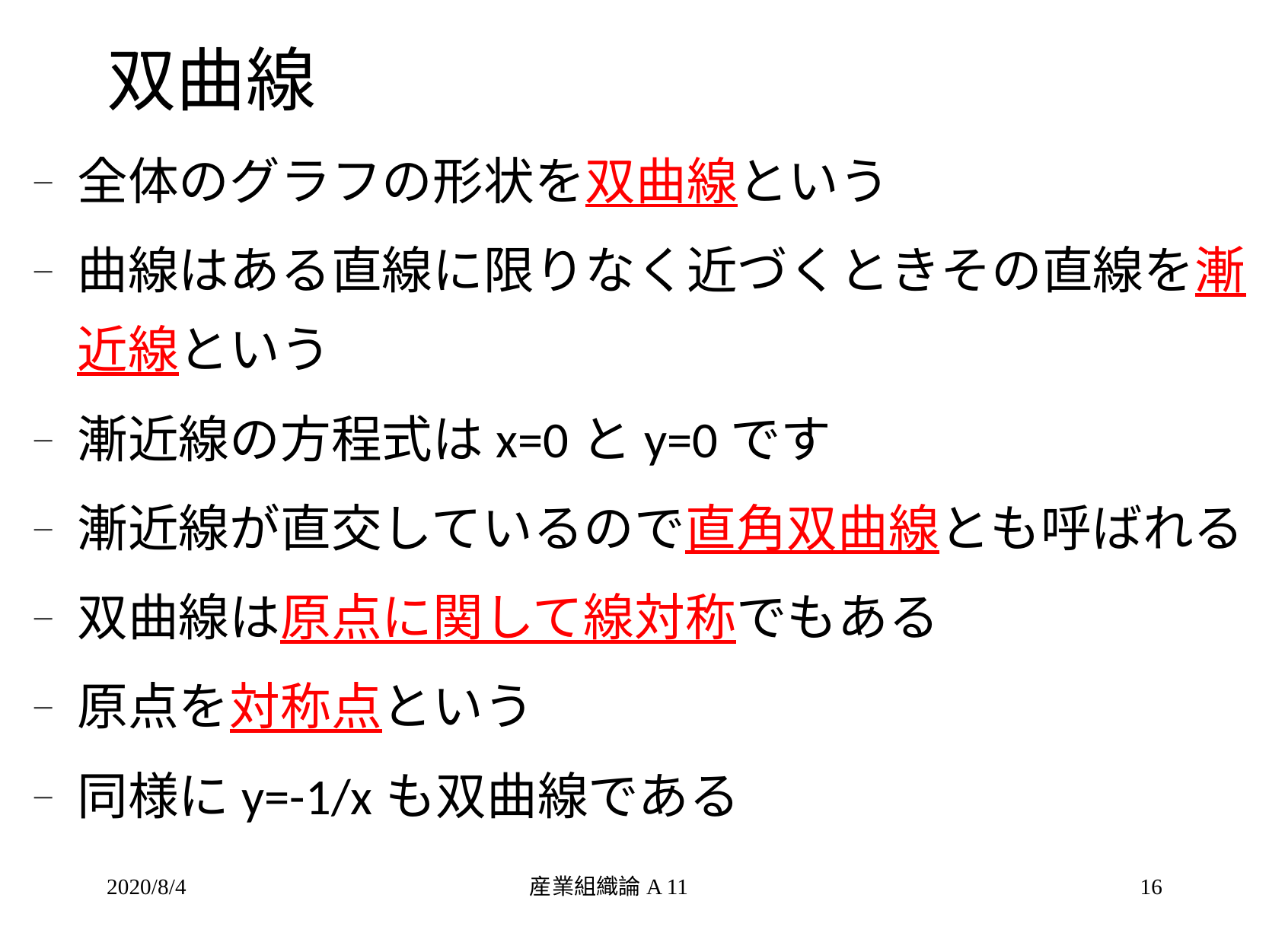

# 双曲線
全体のグラフの形状を双曲線という
曲線はある直線に限りなく近づくときその直線を漸近線という
漸近線の方程式はx=0とy=0です
漸近線が直交しているので直角双曲線とも呼ばれる
双曲線は原点に関して線対称でもある
原点を対称点という
同様にy=-1/xも双曲線である
2020/8/4
産業組織論A 11
16